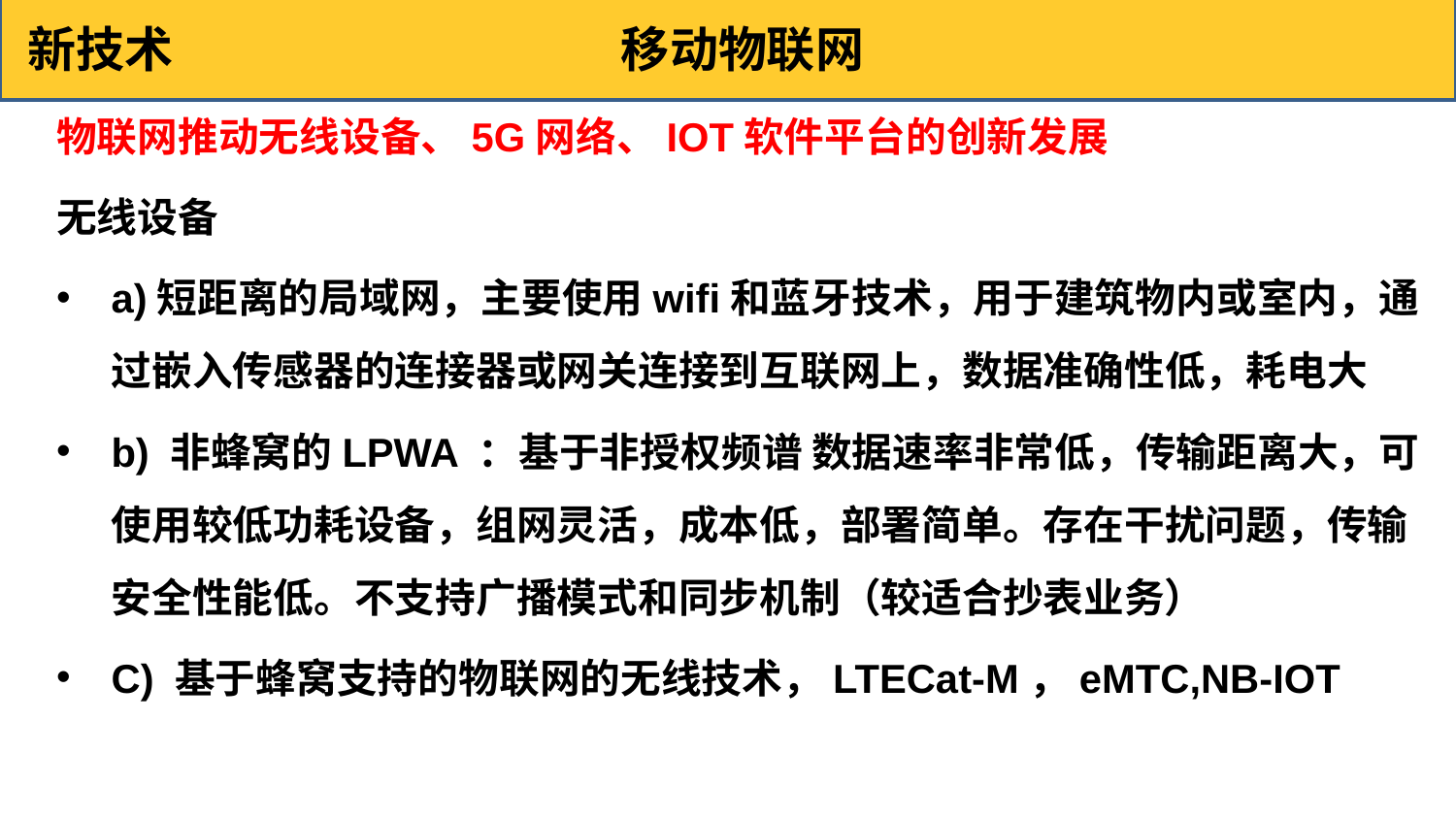

新技术                                         移动物联网

物联网推动无线设备、5G网络、IOT软件平台的创新发展
无线设备
a)短距离的局域网，主要使用wifi和蓝牙技术，用于建筑物内或室内，通过嵌入传感器的连接器或网关连接到互联网上，数据准确性低，耗电大
b) 非蜂窝的LPWA ：基于非授权频谱 数据速率非常低，传输距离大，可使用较低功耗设备，组网灵活，成本低，部署简单。存在干扰问题，传输安全性能低。不支持广播模式和同步机制（较适合抄表业务）
C) 基于蜂窝支持的物联网的无线技术，LTECat-M，eMTC,NB-IOT

50